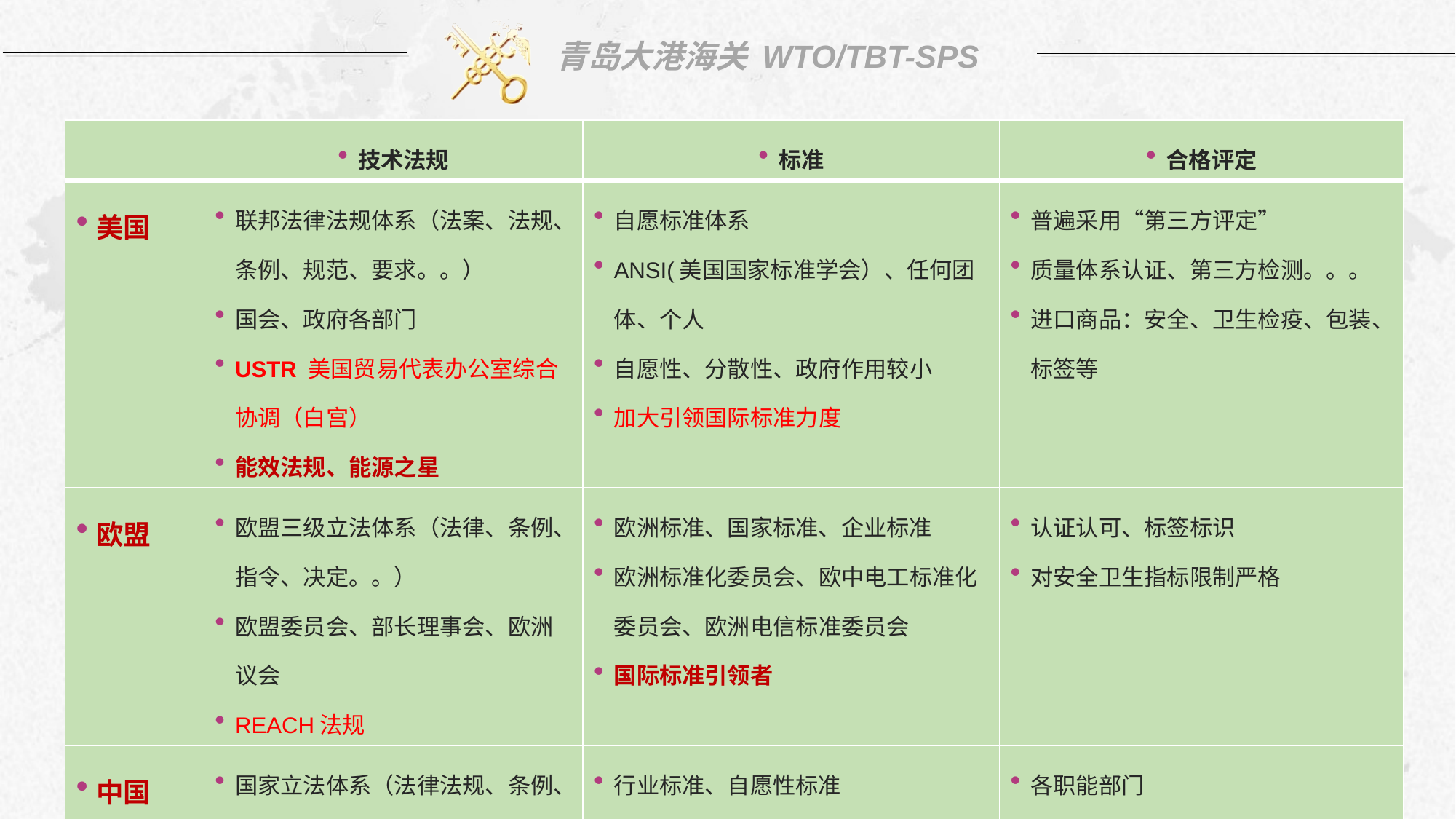

|  | 技术法规 | 标准 | 合格评定 |
| --- | --- | --- | --- |
| 美国 | 联邦法律法规体系（法案、法规、条例、规范、要求。。） 国会、政府各部门 USTR 美国贸易代表办公室综合协调（白宫） 能效法规、能源之星 | 自愿标准体系 ANSI(美国国家标准学会）、任何团体、个人 自愿性、分散性、政府作用较小 加大引领国际标准力度 | 普遍采用“第三方评定” 质量体系认证、第三方检测。。。 进口商品：安全、卫生检疫、包装、标签等 |
| 欧盟 | 欧盟三级立法体系（法律、条例、指令、决定。。） 欧盟委员会、部长理事会、欧洲议会 REACH法规 | 欧洲标准、国家标准、企业标准 欧洲标准化委员会、欧中电工标准化委员会、欧洲电信标准委员会 国际标准引领者 | 认证认可、标签标识 对安全卫生指标限制严格 |
| 中国 | 国家立法体系（法律法规、条例、规章、部门令。。） 强制性国家标准 3C认证 | 行业标准、自愿性标准 企业、行业协会、团体 标准委审批 | 各职能部门 进出口领域：海关 |